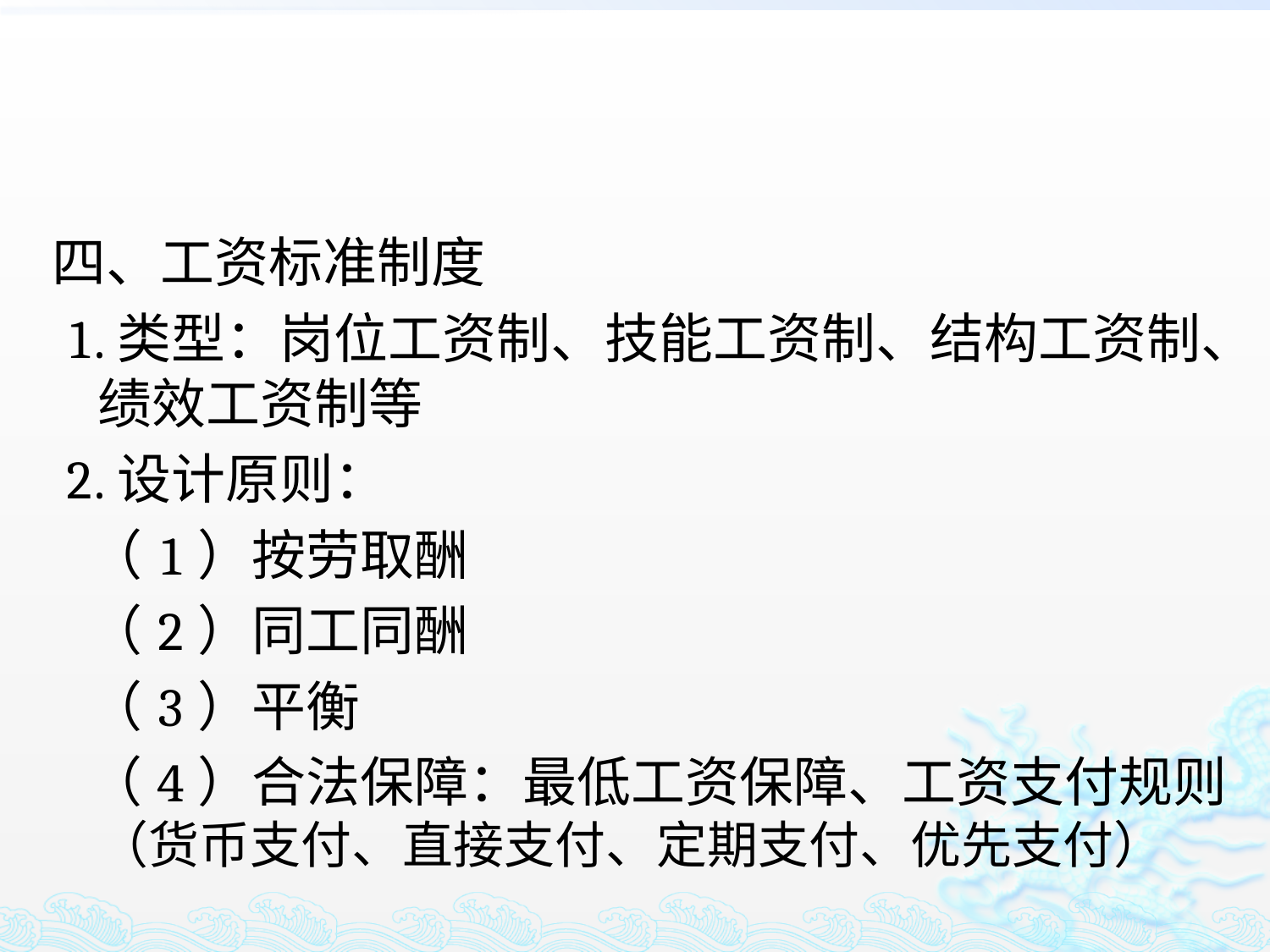

#
四、工资标准制度
 1.类型：岗位工资制、技能工资制、结构工资制、绩效工资制等
 2.设计原则：
  （1）按劳取酬
  （2）同工同酬
  （3）平衡
  （4）合法保障：最低工资保障、工资支付规则（货币支付、直接支付、定期支付、优先支付）